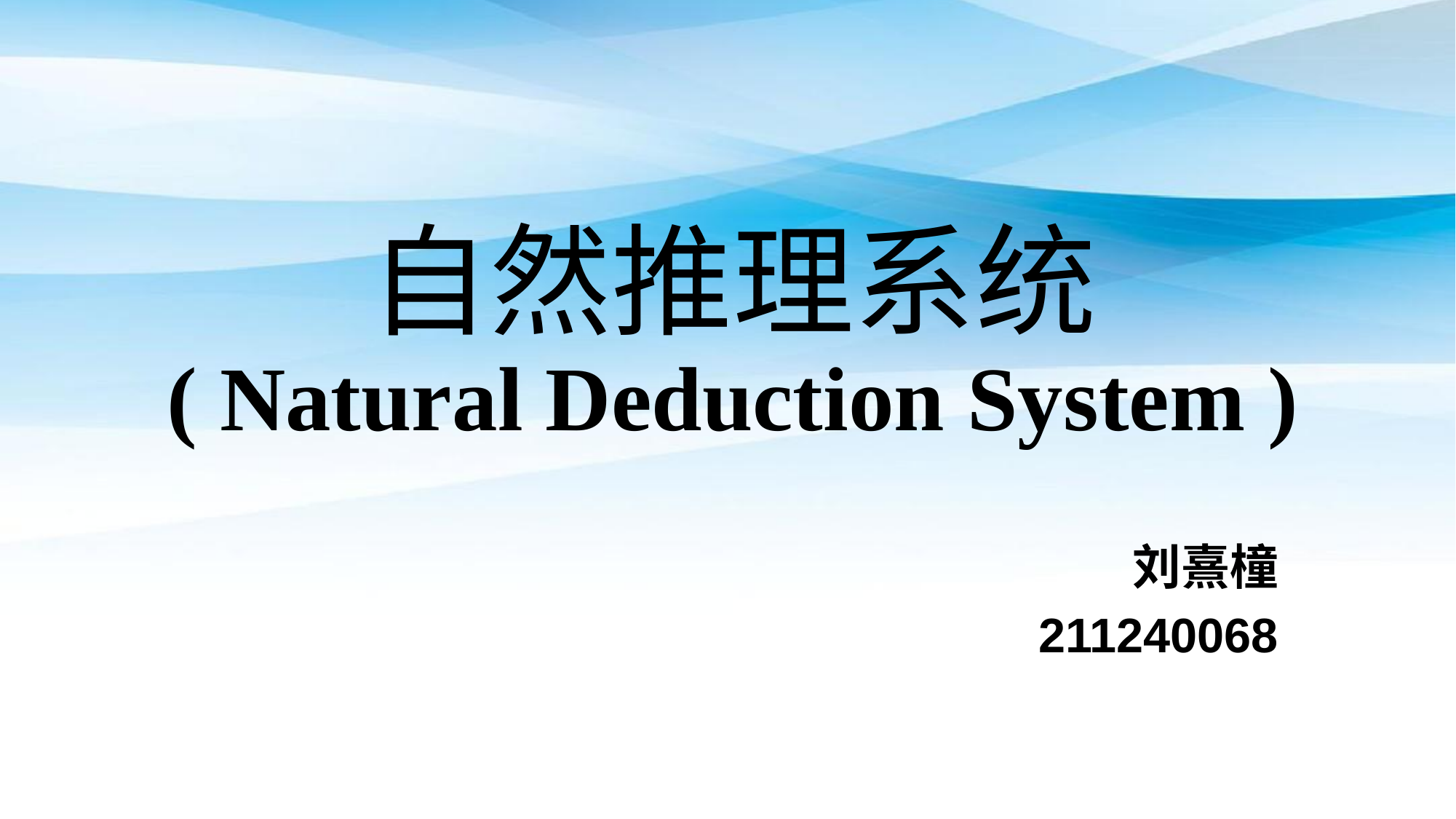

# 自然推理系统 ( Natural Deduction System )
刘熹橦
211240068